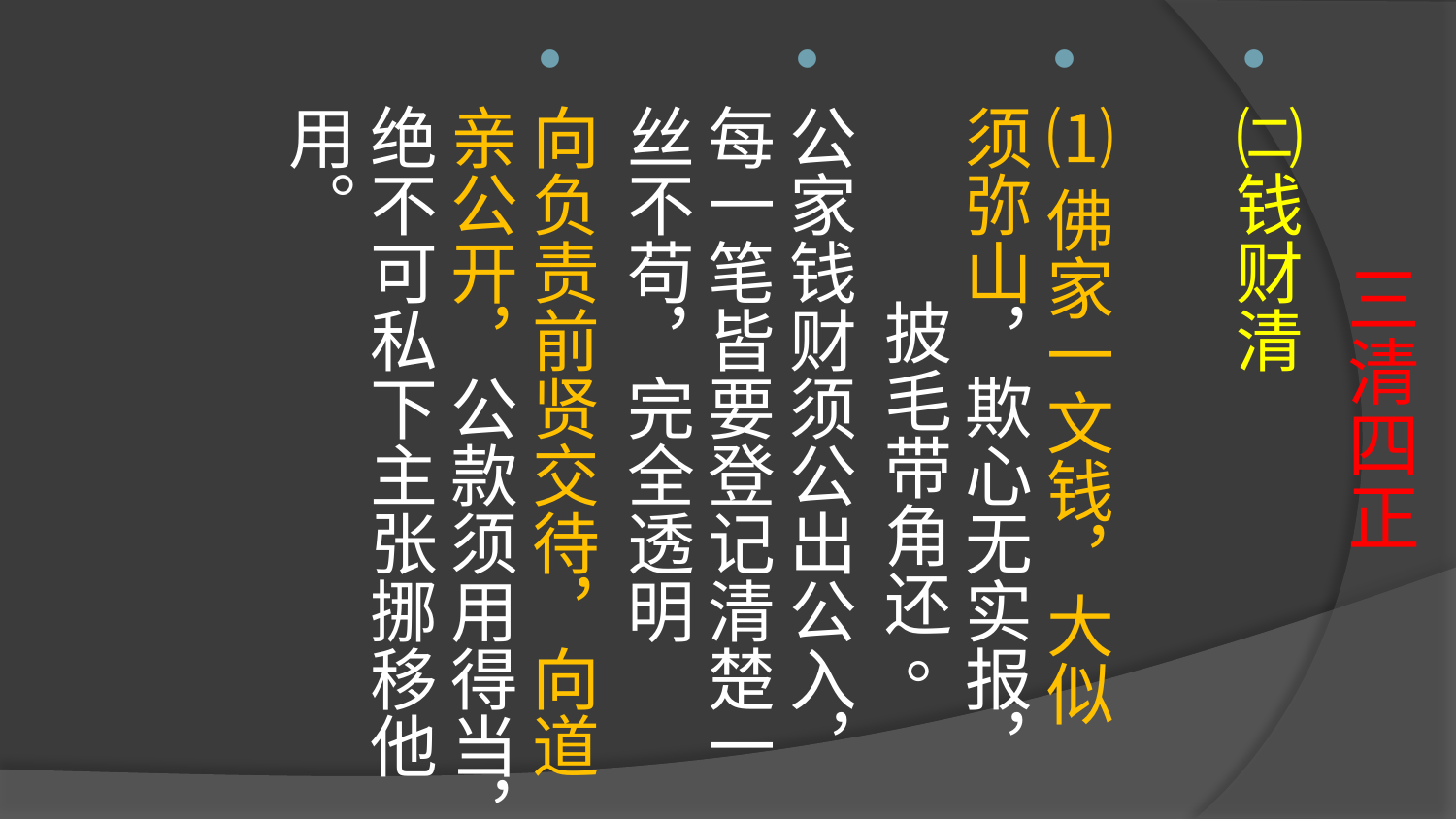

# 三清四正
㈡钱财清

⑴佛家一文钱，大似须弥山，欺心无实报，              披毛带角还。
公家钱财须公出公入，每一笔皆要登记清楚一丝不苟，完全透明
向负责前贤交待，向道亲公开，公款须用得当，绝不可私下主张挪移他用。